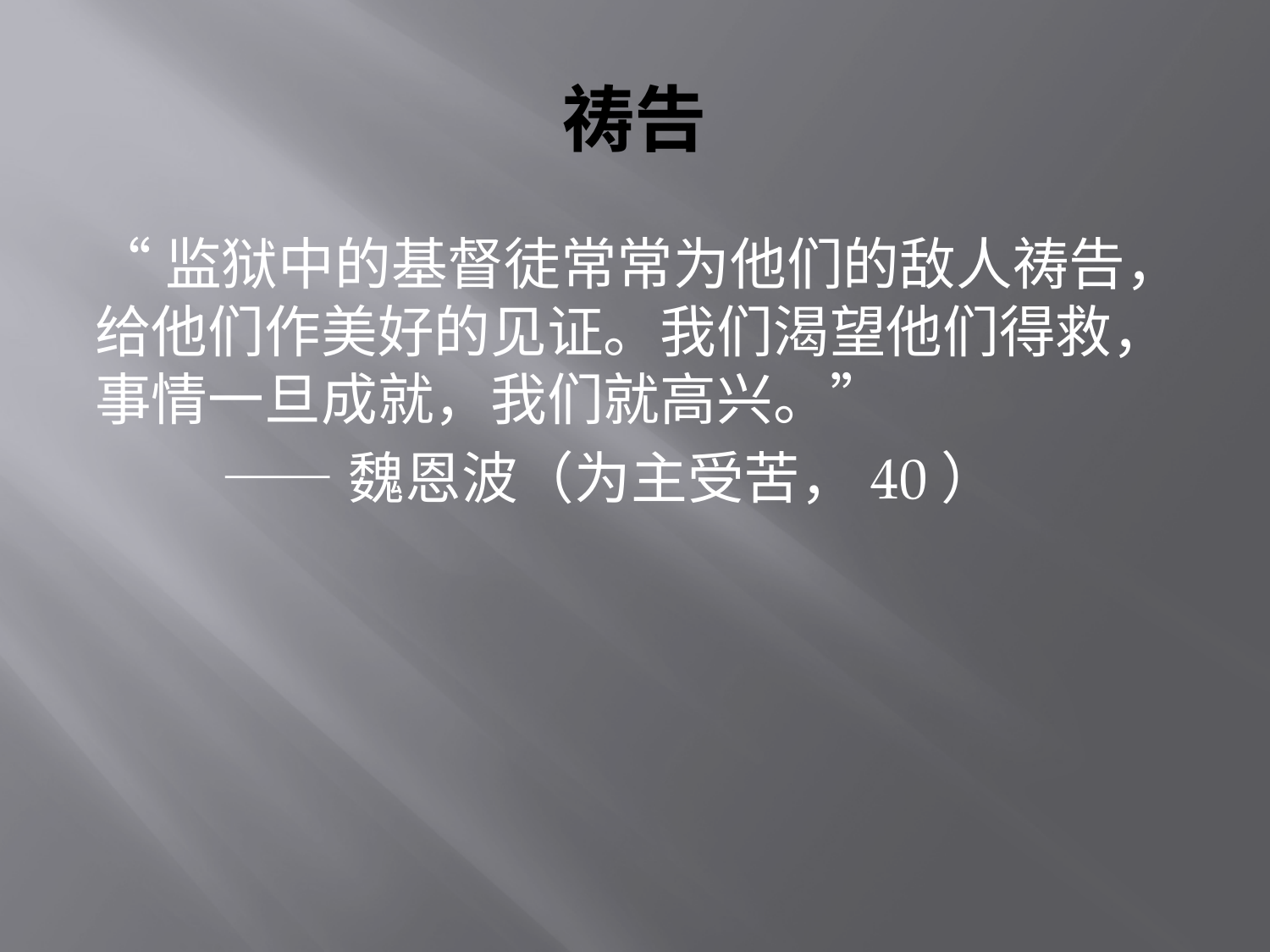

# 祷告
“监狱中的基督徒常常为他们的敌人祷告，给他们作美好的见证。我们渴望他们得救，事情一旦成就，我们就高兴。”
          ——魏恩波（为主受苦，40）